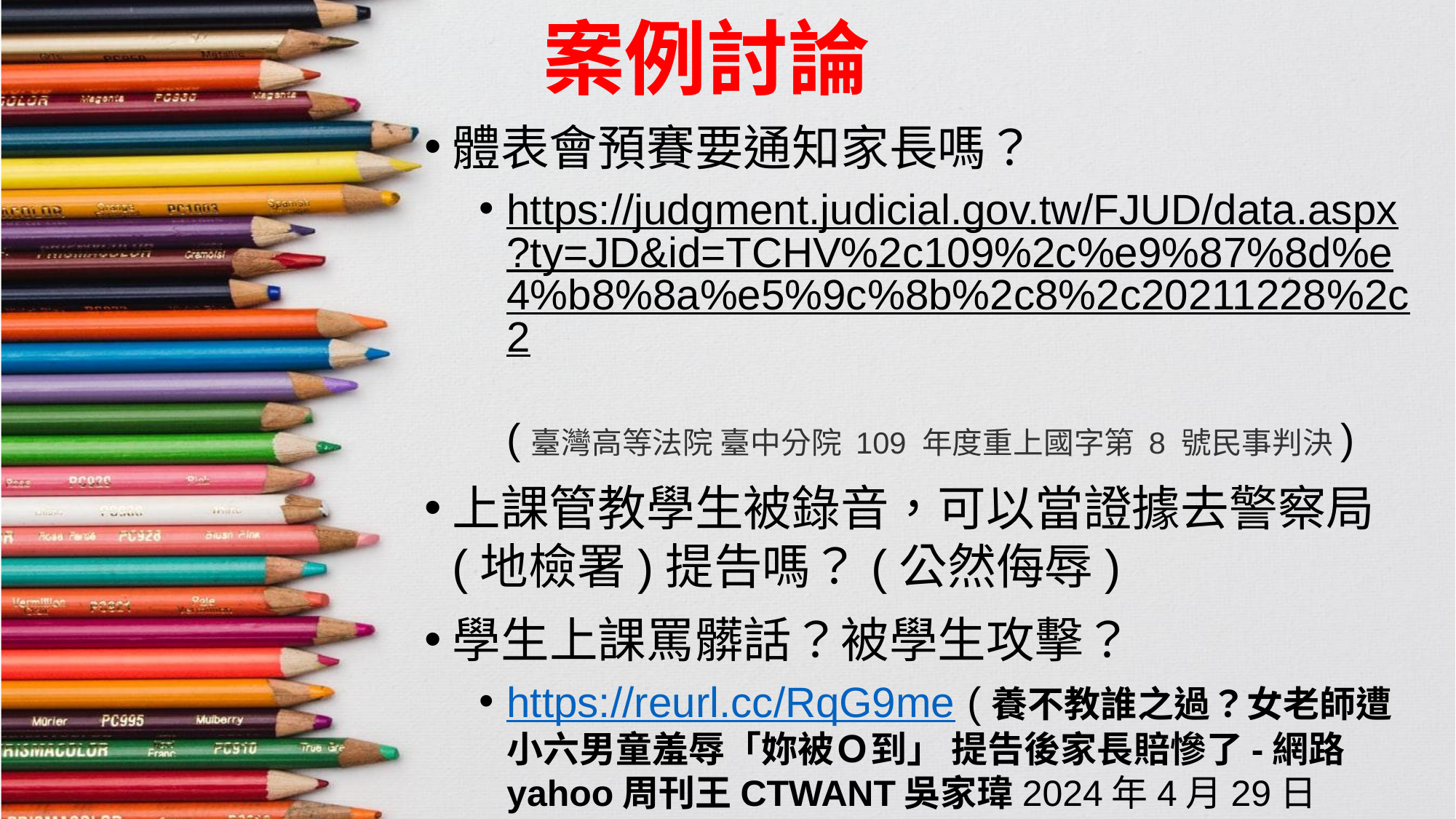

案例討論
體表會預賽要通知家長嗎？
https://judgment.judicial.gov.tw/FJUD/data.aspx?ty=JD&id=TCHV%2c109%2c%e9%87%8d%e4%b8%8a%e5%9c%8b%2c8%2c20211228%2c2
(臺灣高等法院 臺中分院 109 年度重上國字第 8 號民事判決)
上課管教學生被錄音，可以當證據去警察局(地檢署)提告嗎？(公然侮辱)
學生上課罵髒話？被學生攻擊？
https://reurl.cc/RqG9me (養不教誰之過？女老師遭小六男童羞辱「妳被Ｏ到」 提告後家長賠慘了-網路yahoo周刊王CTWANT吳家瑋2024年4月29日